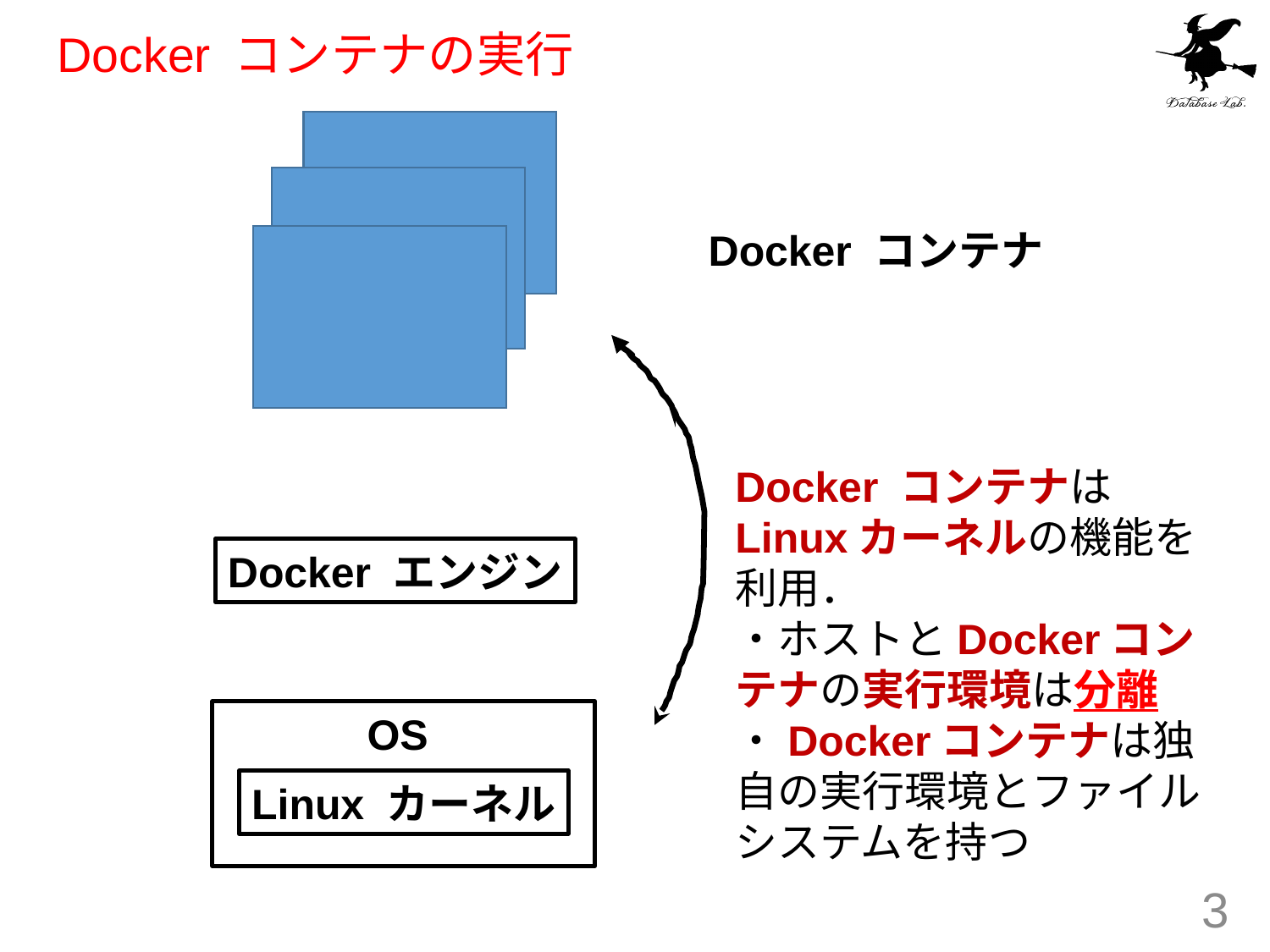

# Docker コンテナの実行

Docker コンテナ

Docker コンテナは
Linuxカーネルの機能を利用．
・ホストとDockerコンテナの実行環境は分離
・Dockerコンテナは独自の実行環境とファイルシステムを持つ
Docker エンジン
            OS

Linux カーネル
3